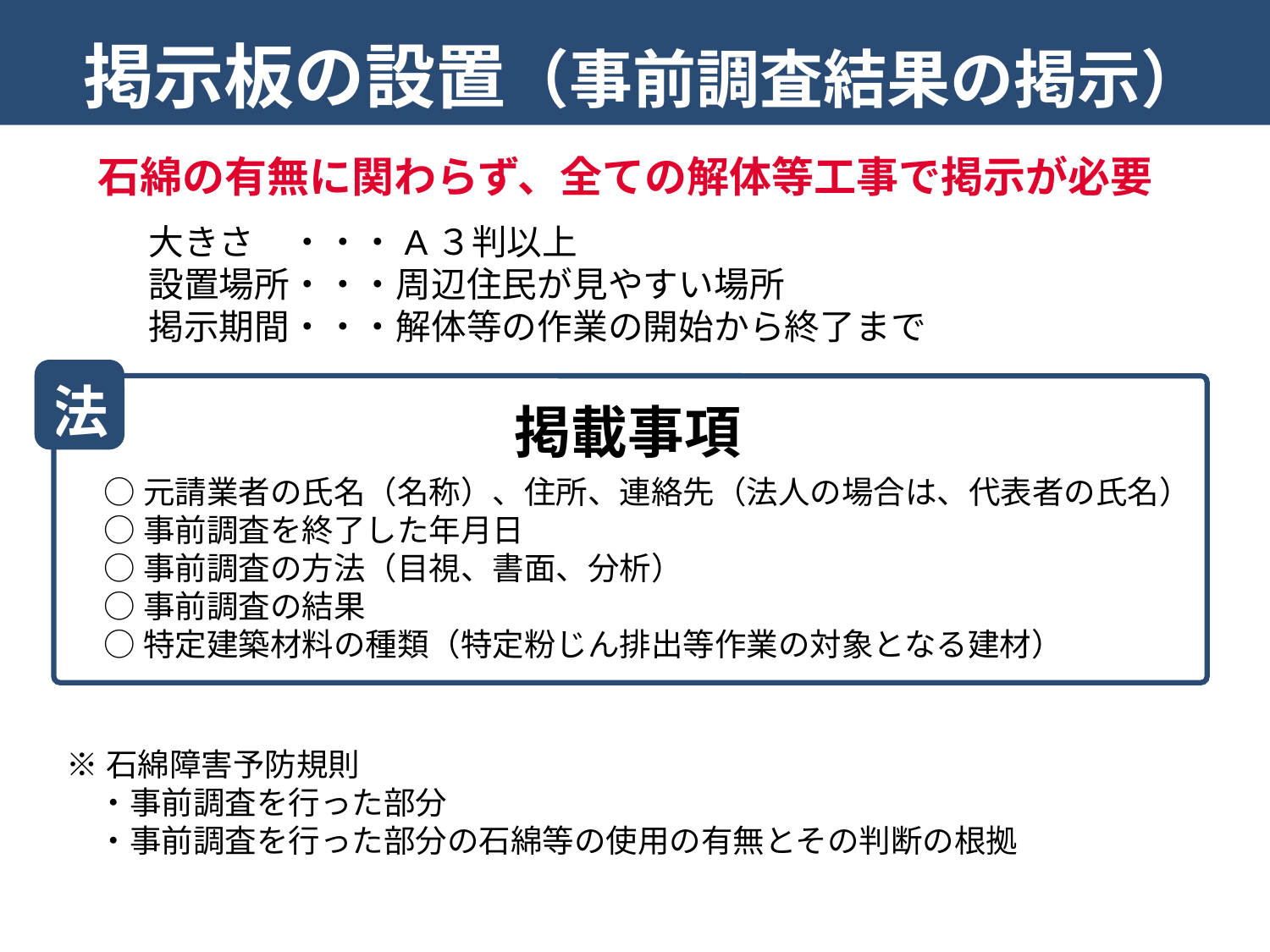

掲示板の設置（事前調査結果の掲示）
石綿の有無に関わらず、全ての解体等工事で掲示が必要
大きさ　・・・A３判以上
設置場所・・・周辺住民が見やすい場所
掲示期間・・・解体等の作業の開始から終了まで

法

掲載事項
○元請業者の氏名（名称）、住所、連絡先（法人の場合は、代表者の氏名）
○事前調査を終了した年月日
○事前調査の方法（目視、書面、分析）
○事前調査の結果
○特定建築材料の種類（特定粉じん排出等作業の対象となる建材）
※石綿障害予防規則
　・事前調査を行った部分
　・事前調査を行った部分の石綿等の使用の有無とその判断の根拠